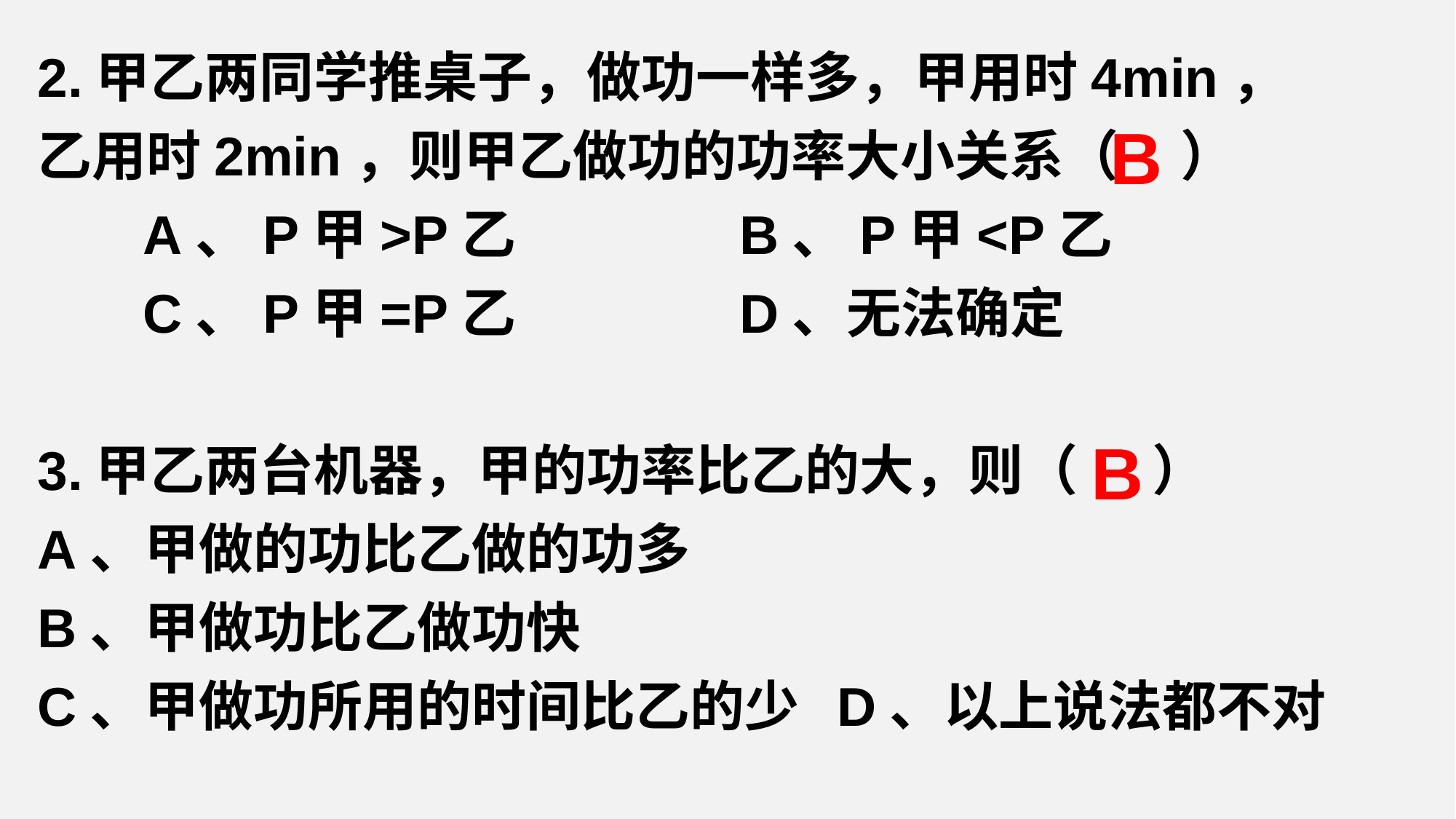

2.甲乙两同学推桌子，做功一样多，甲用时4min，
乙用时2min，则甲乙做功的功率大小关系（     ）
       A、P甲>P乙                 B、P甲<P乙
       C、P甲=P乙                 D、无法确定

3.甲乙两台机器，甲的功率比乙的大，则（      ）
A、甲做的功比乙做的功多
B、甲做功比乙做功快
C、甲做功所用的时间比乙的少  D、以上说法都不对
B
B